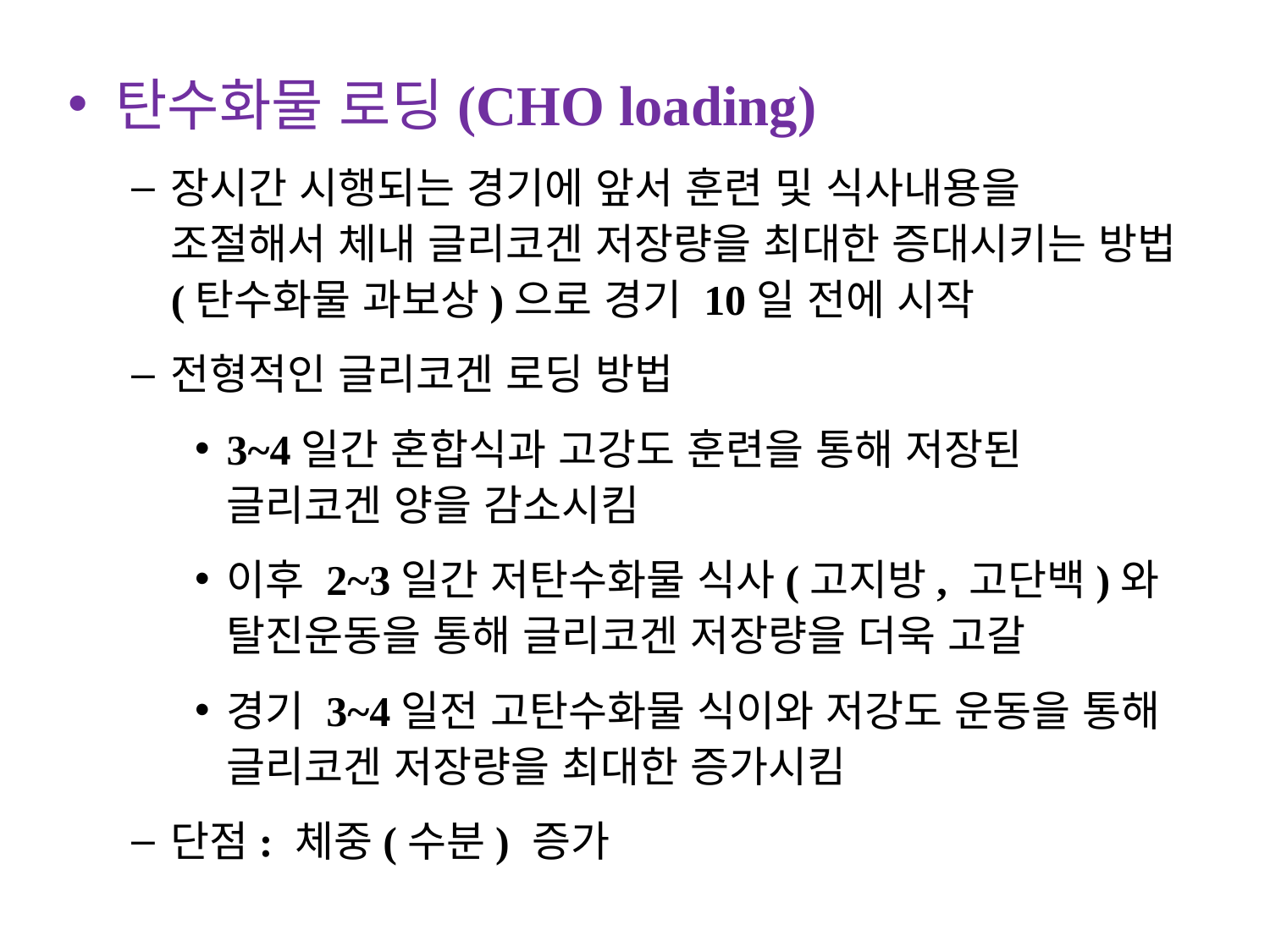

탄수화물 로딩(CHO loading)
장시간 시행되는 경기에 앞서 훈련 및 식사내용을 조절해서 체내 글리코겐 저장량을 최대한 증대시키는 방법(탄수화물 과보상)으로 경기 10일 전에 시작
전형적인 글리코겐 로딩 방법
3~4일간 혼합식과 고강도 훈련을 통해 저장된 글리코겐 양을 감소시킴
이후 2~3일간 저탄수화물 식사(고지방, 고단백)와 탈진운동을 통해 글리코겐 저장량을 더욱 고갈
경기 3~4일전 고탄수화물 식이와 저강도 운동을 통해 글리코겐 저장량을 최대한 증가시킴
단점: 체중(수분) 증가